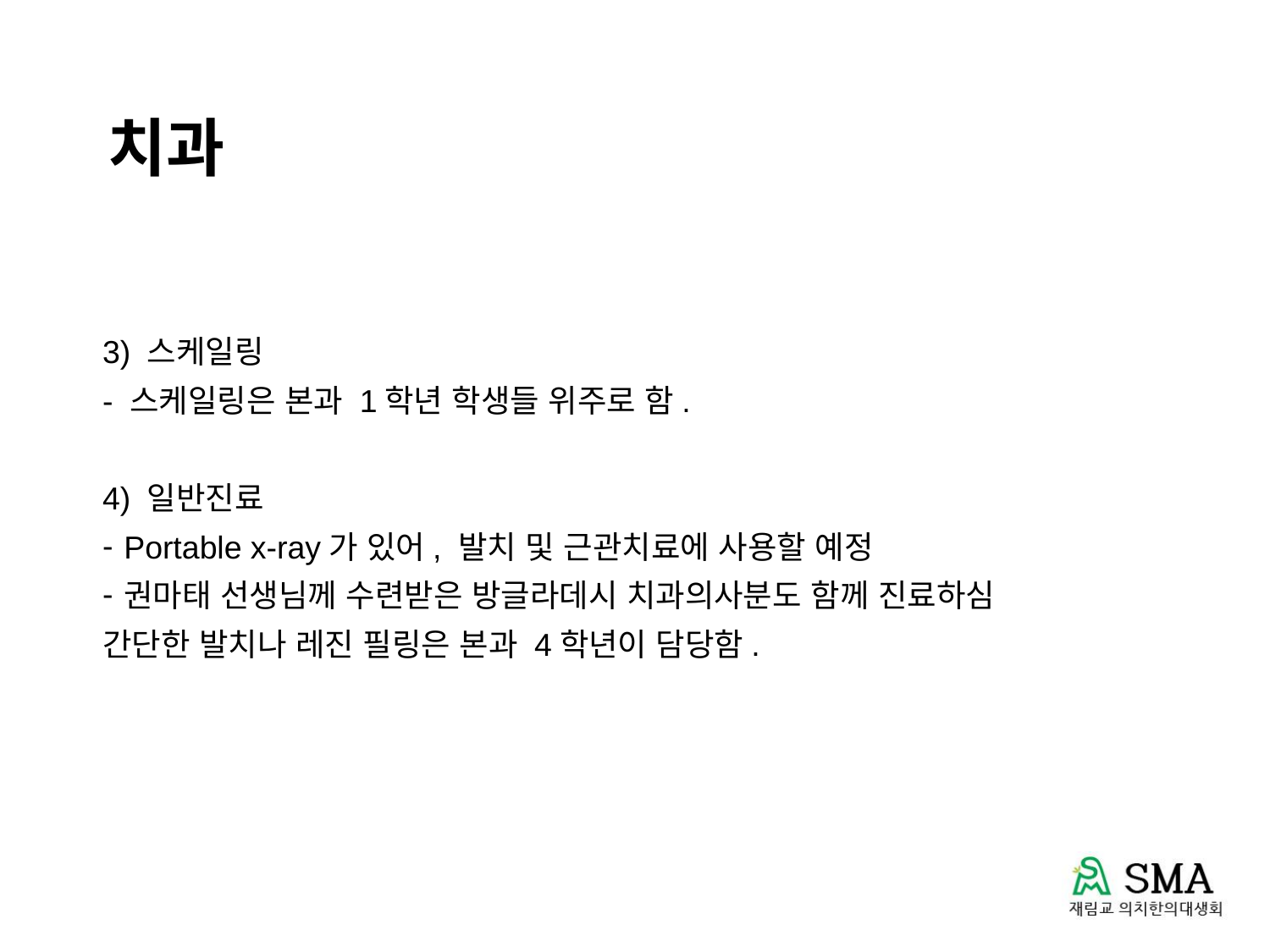

# 치과

3) 스케일링
- 스케일링은 본과 1학년 학생들 위주로 함.

4) 일반진료
Portable x-ray가 있어, 발치 및 근관치료에 사용할 예정
권마태 선생님께 수련받은 방글라데시 치과의사분도 함께 진료하심
간단한 발치나 레진 필링은 본과 4학년이 담당함.